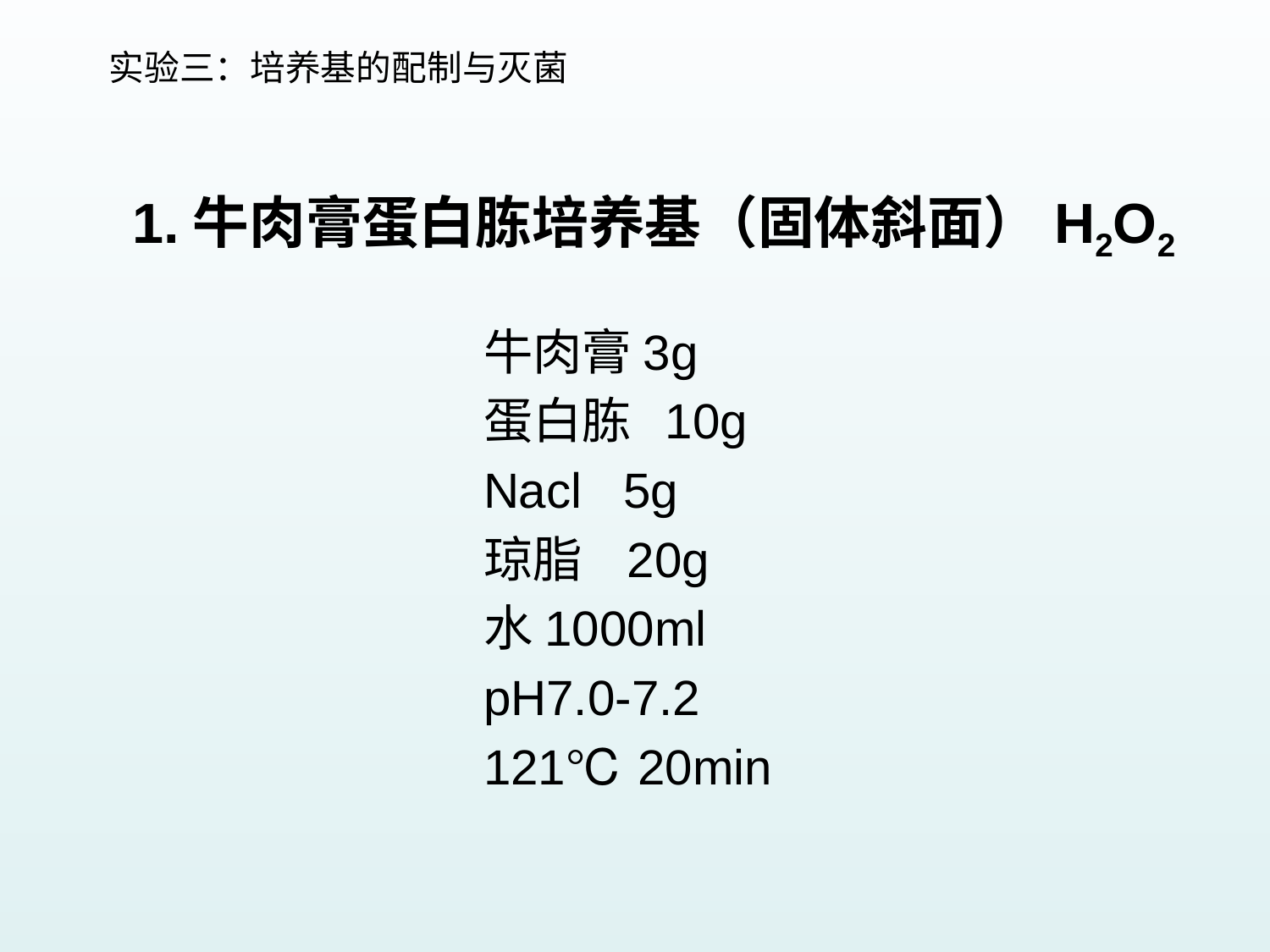

# 实验三：培养基的配制与灭菌
1.牛肉膏蛋白胨培养基（固体斜面）H2O2
牛肉膏3g
蛋白胨  10g
Nacl   5g
琼脂   20g
水1000ml
pH7.0-7.2
121℃ 20min